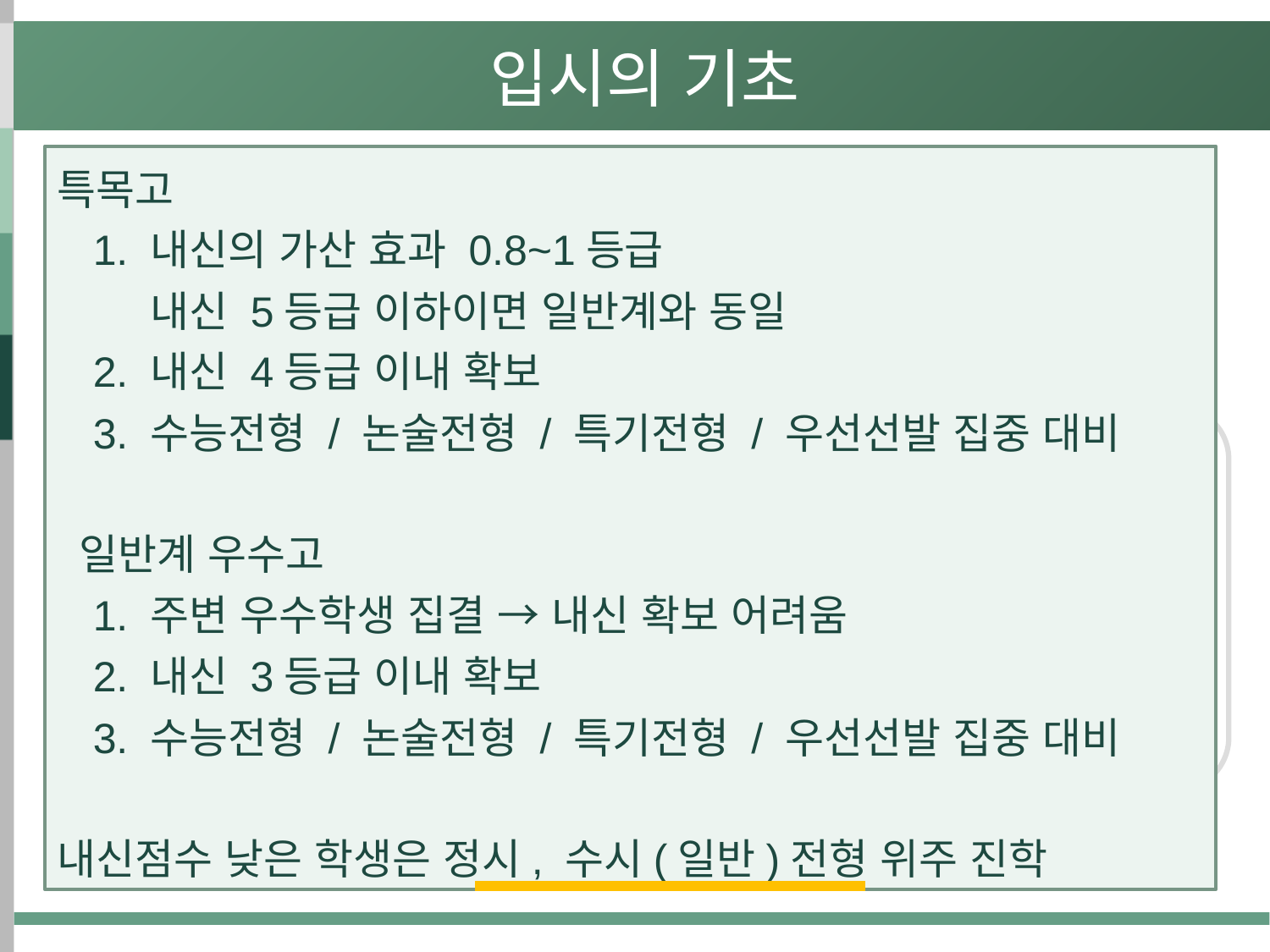

입시의 기초
특목고
   1. 내신의 가산 효과 0.8~1등급
       내신 5등급 이하이면 일반계와 동일
   2. 내신 4등급 이내 확보
   3. 수능전형 / 논술전형 / 특기전형 / 우선선발 집중 대비

 일반계 우수고
   1. 주변 우수학생 집결 → 내신 확보 어려움
   2. 내신 3등급 이내 확보
   3. 수능전형 / 논술전형 / 특기전형 / 우선선발 집중 대비

내신점수 낮은 학생은 정시, 수시(일반)전형 위주 진학

대입

전략
강화

고입

_ 특목고 우대   전형 존재
_ 지역우수고    가산점 가능성
_ 내신과 특기   확보가 관건

_수시(65%이상)
_정시(35%)
_내신+수능+논구술

_ 단순한  학습은 부족
_ 치밀한 전략
_ 특목은 특기/심화
_ 일반계 우수고 확고한 상위
_ 지역고교 내에서 내신강화